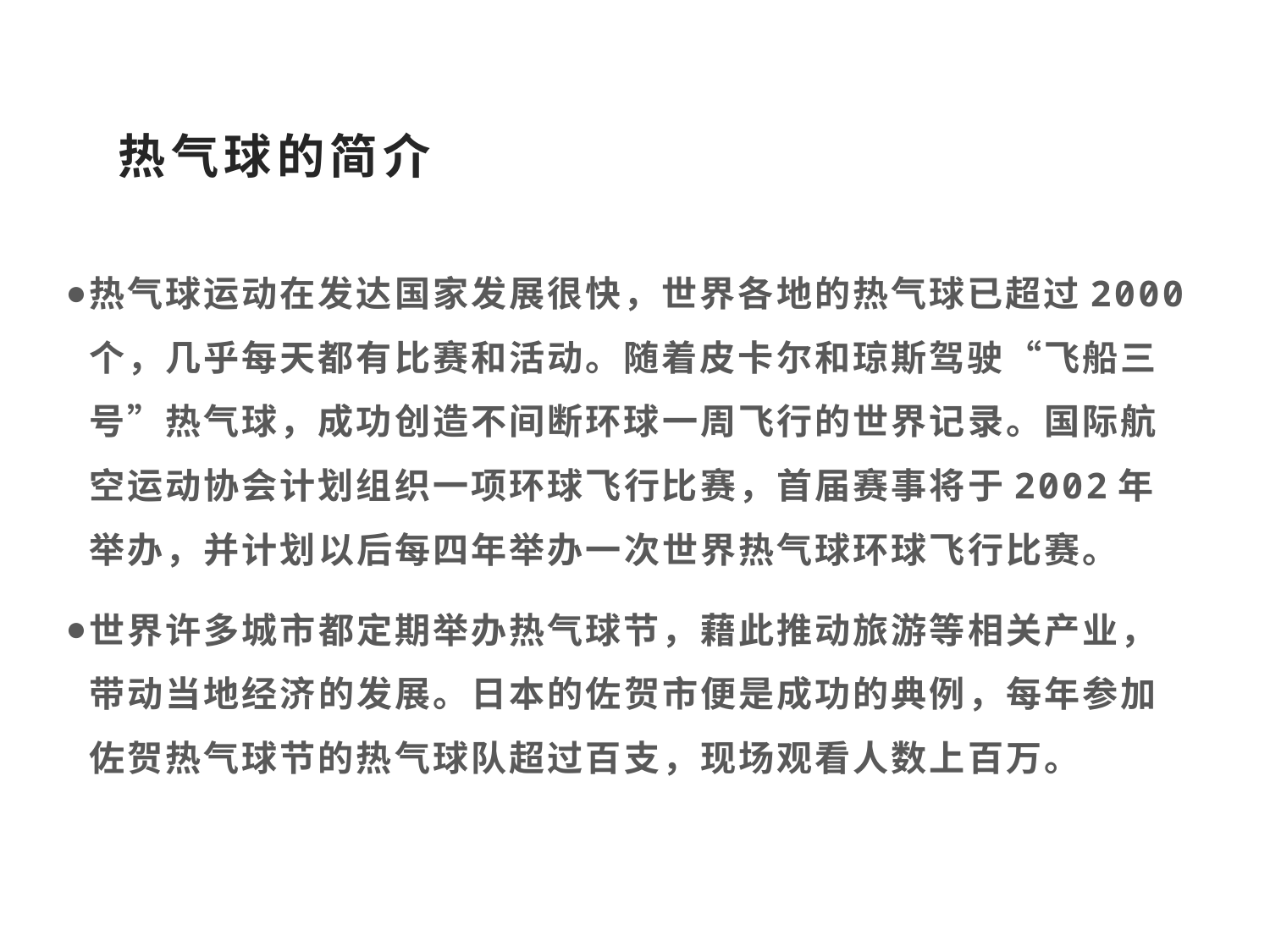

热气球的简介
热气球运动在发达国家发展很快，世界各地的热气球已超过2000个，几乎每天都有比赛和活动。随着皮卡尔和琼斯驾驶“飞船三号”热气球，成功创造不间断环球一周飞行的世界记录。国际航空运动协会计划组织一项环球飞行比赛，首届赛事将于2002年举办，并计划以后每四年举办一次世界热气球环球飞行比赛。
世界许多城市都定期举办热气球节，藉此推动旅游等相关产业，带动当地经济的发展。日本的佐贺市便是成功的典例，每年参加佐贺热气球节的热气球队超过百支，现场观看人数上百万。